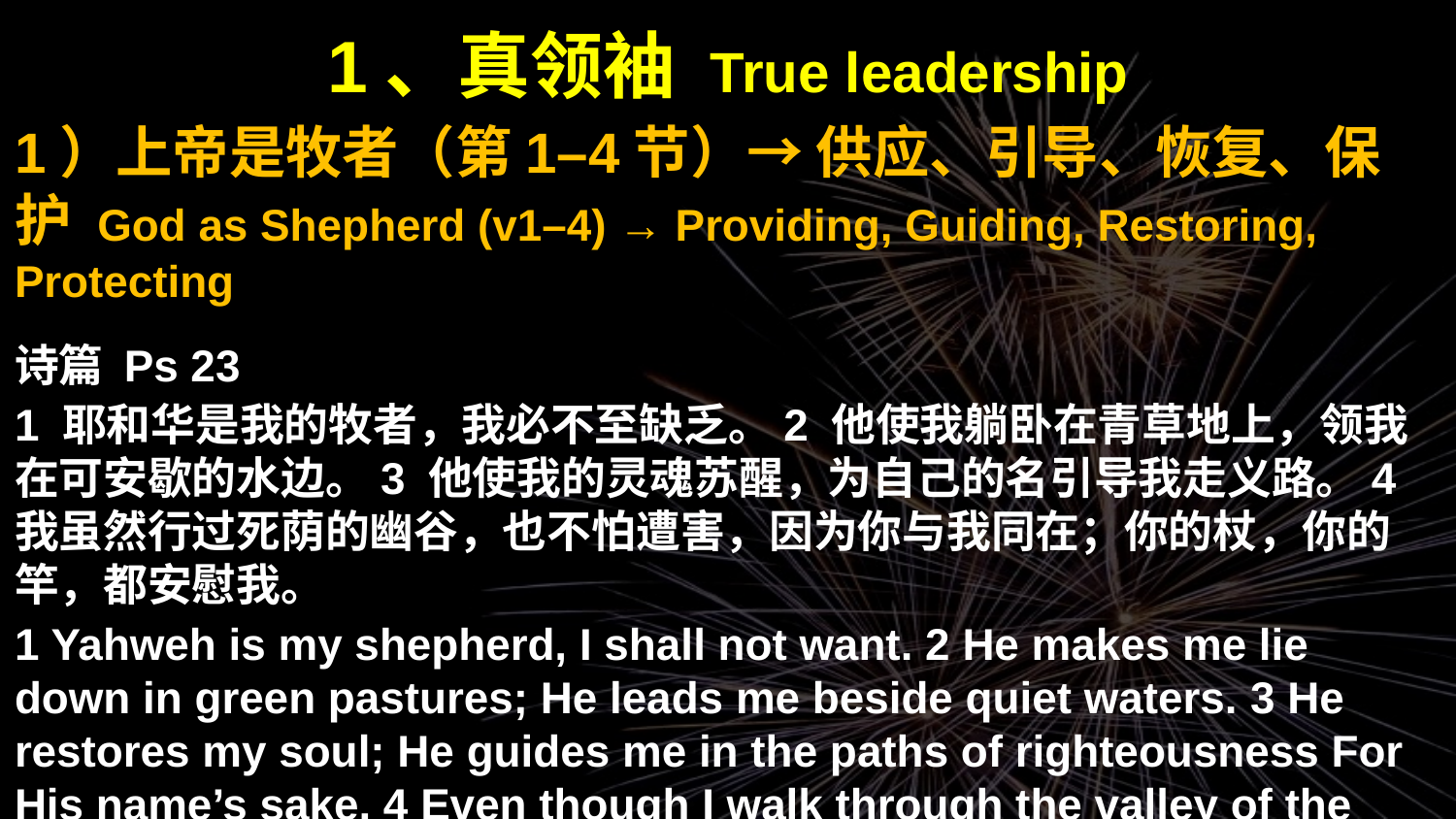

# 1、真领袖 True leadership
1）上帝是牧者（第1–4节）→ 供应、引导、恢复、保护 God as Shepherd (v1–4) → Providing, Guiding, Restoring, Protecting
诗篇 Ps 23
1 耶和华是我的牧者，我必不至缺乏。2 他使我躺卧在青草地上，领我在可安歇的水边。3 他使我的灵魂苏醒，为自己的名引导我走义路。4 我虽然行过死荫的幽谷，也不怕遭害，因为你与我同在；你的杖，你的竿，都安慰我。
1 Yahweh is my shepherd, I shall not want. 2 He makes me lie down in green pastures; He leads me beside quiet waters. 3 He restores my soul; He guides me in the paths of righteousness For His name’s sake. 4 Even though I walk through the valley of the shadow of death, I fear no evil, for You are with me; Your rod and Your staff, they comfort me.